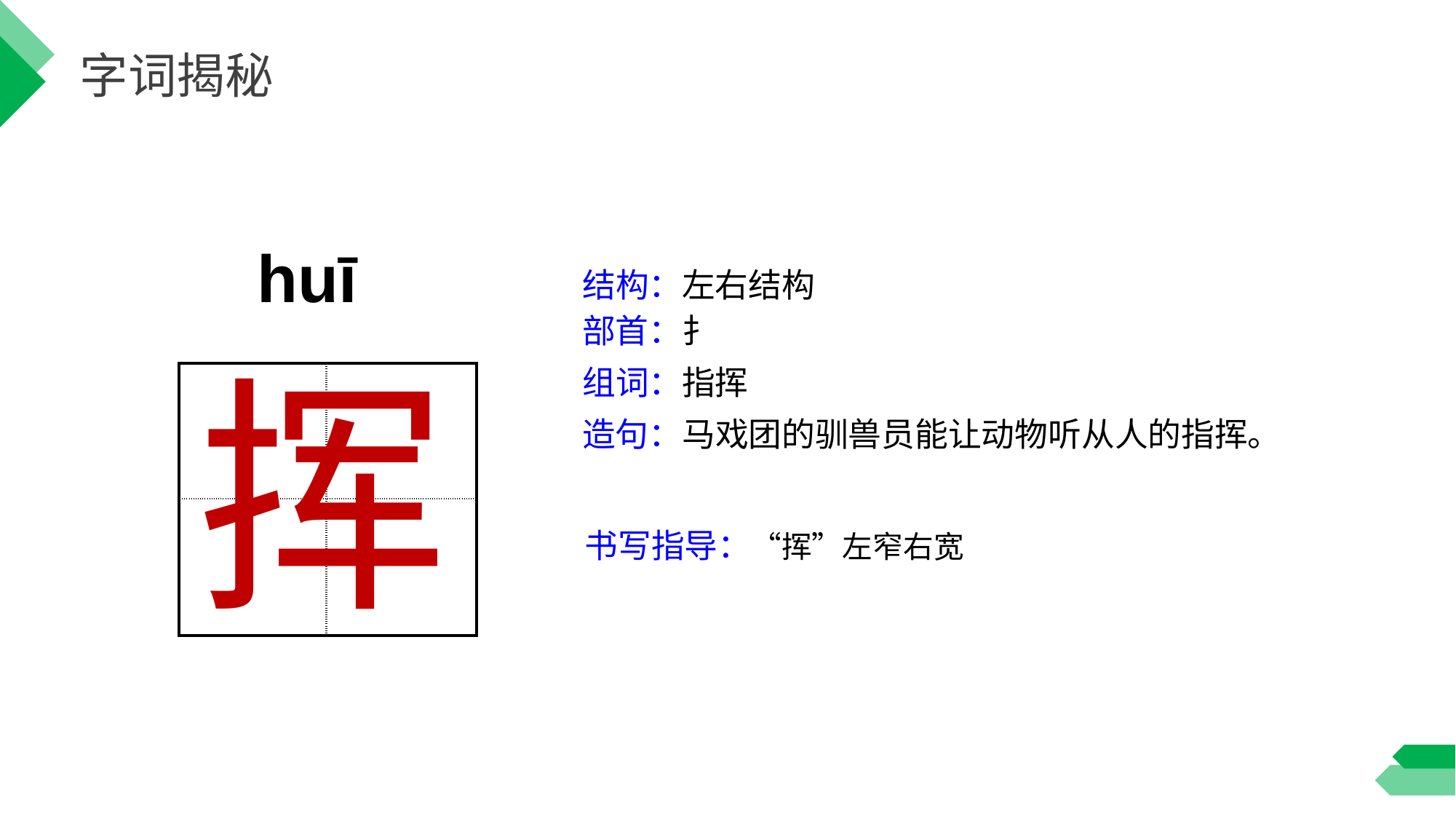

字词揭秘
huī
结构：左右结构
部首：扌
挥
组词：指挥
|  |  |
| --- | --- |
|  |  |
造句：马戏团的驯兽员能让动物听从人的指挥。
书写指导：“挥”左窄右宽